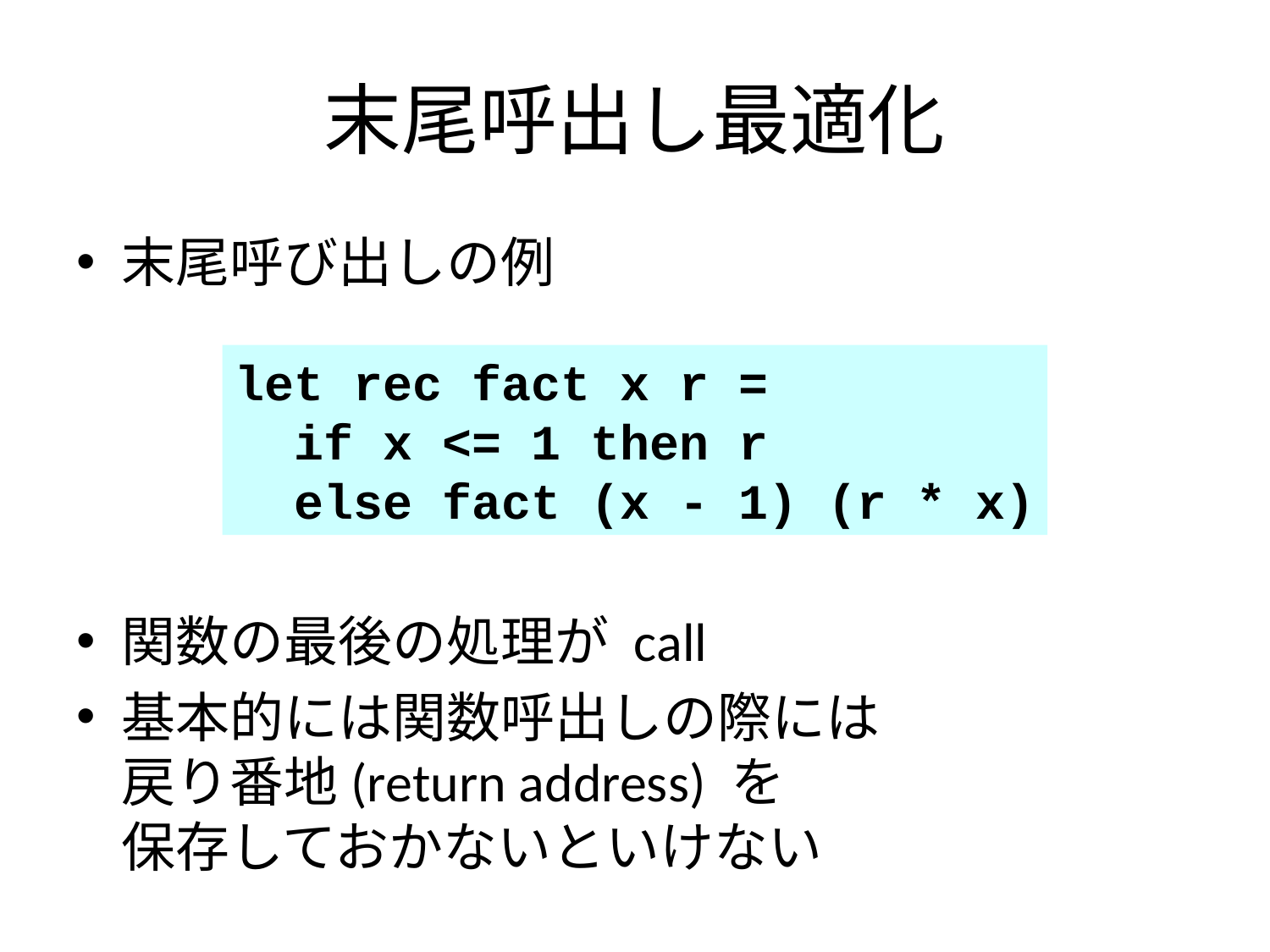

# 末尾呼出し最適化
末尾呼び出しの例

関数の最後の処理が call
基本的には関数呼出しの際には
戻り番地(return address) を
保存しておかないといけない
let rec fact x r =
  if x <= 1 then r
  else fact (x - 1) (r * x)